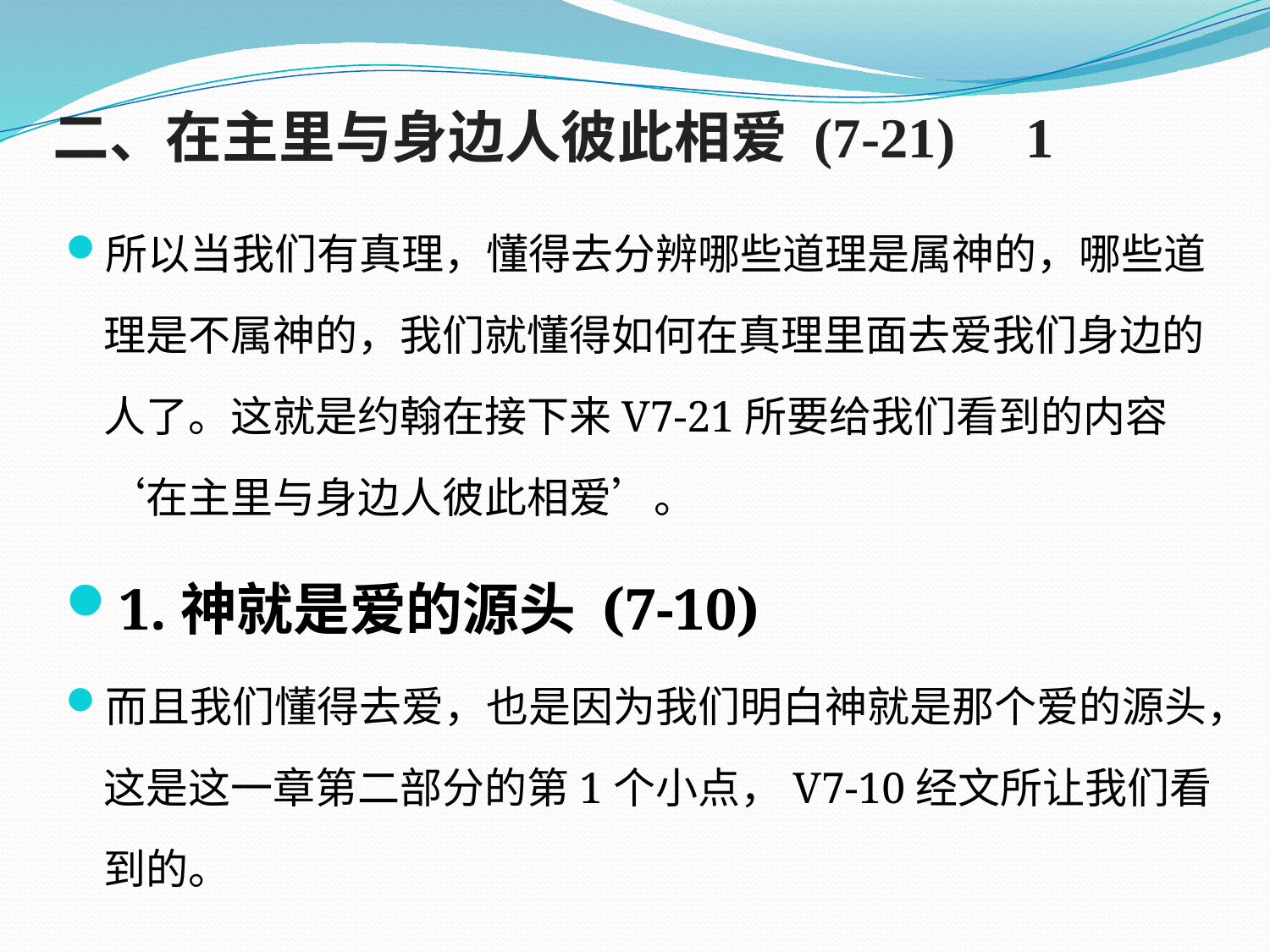

# 二、在主里与身边人彼此相爱 (7-21)     1
所以当我们有真理，懂得去分辨哪些道理是属神的，哪些道理是不属神的，我们就懂得如何在真理里面去爱我们身边的人了。这就是约翰在接下来V7-21所要给我们看到的内容 ‘在主里与身边人彼此相爱’。
1.神就是爱的源头 (7-10)
而且我们懂得去爱，也是因为我们明白神就是那个爱的源头，这是这一章第二部分的第1个小点，V7-10经文所让我们看到的。